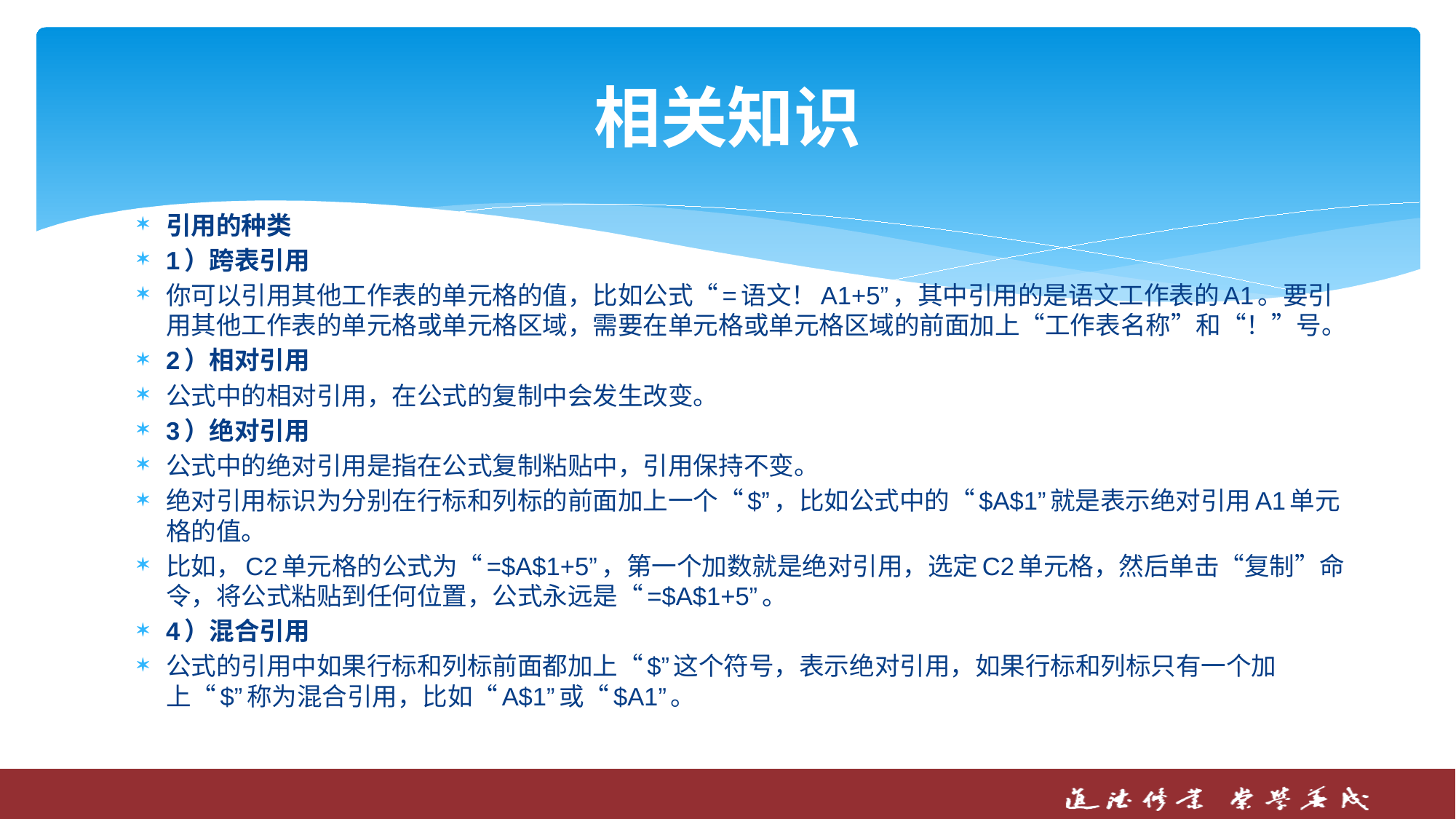

# 相关知识
引用的种类
1）跨表引用
你可以引用其他工作表的单元格的值，比如公式“=语文！A1+5”，其中引用的是语文工作表的A1。要引用其他工作表的单元格或单元格区域，需要在单元格或单元格区域的前面加上“工作表名称”和“！”号。
2）相对引用
公式中的相对引用，在公式的复制中会发生改变。
3）绝对引用
公式中的绝对引用是指在公式复制粘贴中，引用保持不变。
绝对引用标识为分别在行标和列标的前面加上一个“$”，比如公式中的“$A$1”就是表示绝对引用A1单元格的值。
比如，C2单元格的公式为“=$A$1+5”，第一个加数就是绝对引用，选定C2单元格，然后单击“复制”命令，将公式粘贴到任何位置，公式永远是“=$A$1+5”。
4）混合引用
公式的引用中如果行标和列标前面都加上“$”这个符号，表示绝对引用，如果行标和列标只有一个加上“$”称为混合引用，比如“A$1”或“$A1”。